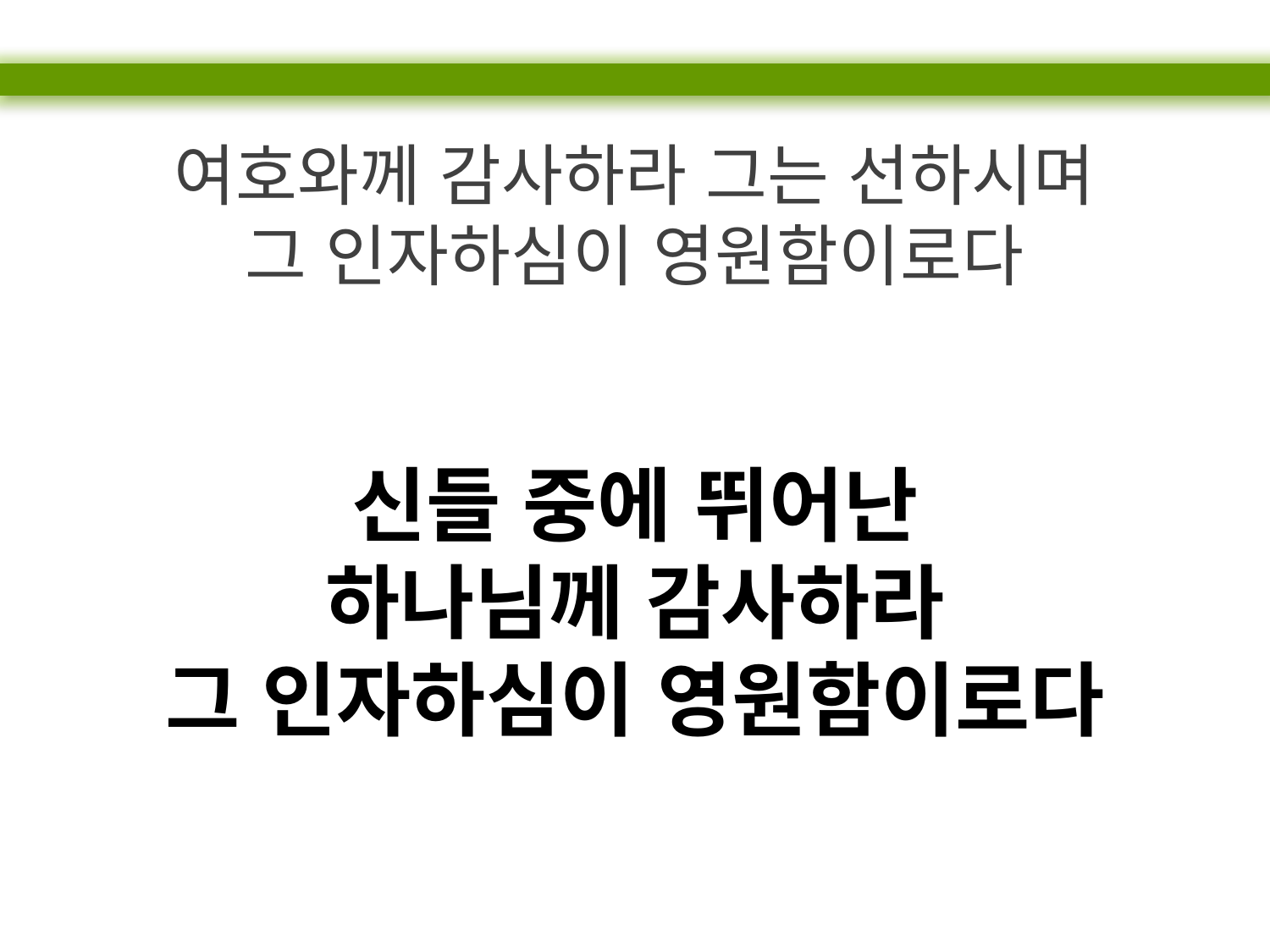

여호와께 감사하라 그는 선하시며
그 인자하심이 영원함이로다
신들 중에 뛰어난
하나님께 감사하라
그 인자하심이 영원함이로다